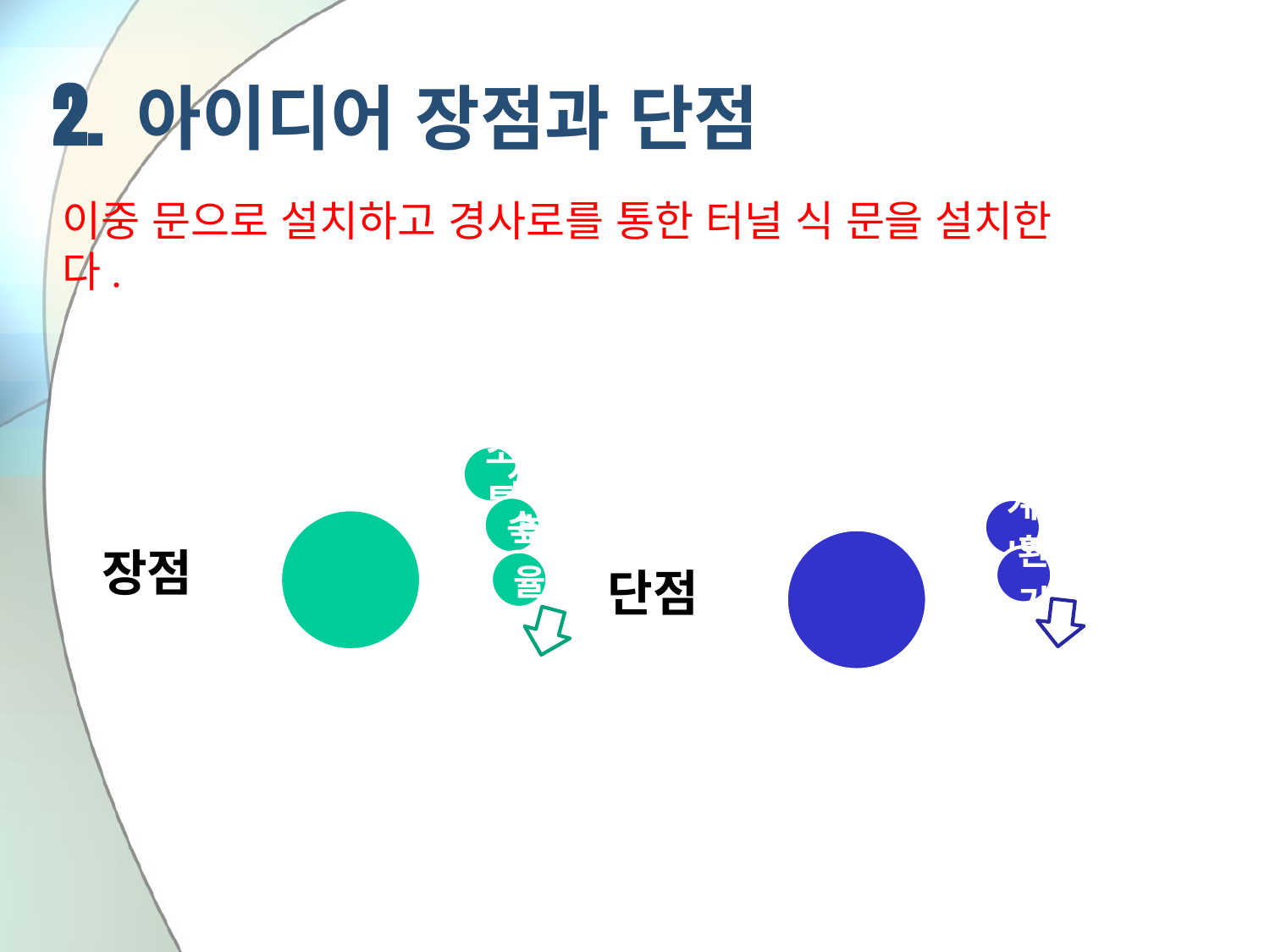

# 2. 아이디어 장점과 단점
이중 문으로 설치하고 경사로를 통한 터널 식 문을 설치한다.

장점
단점